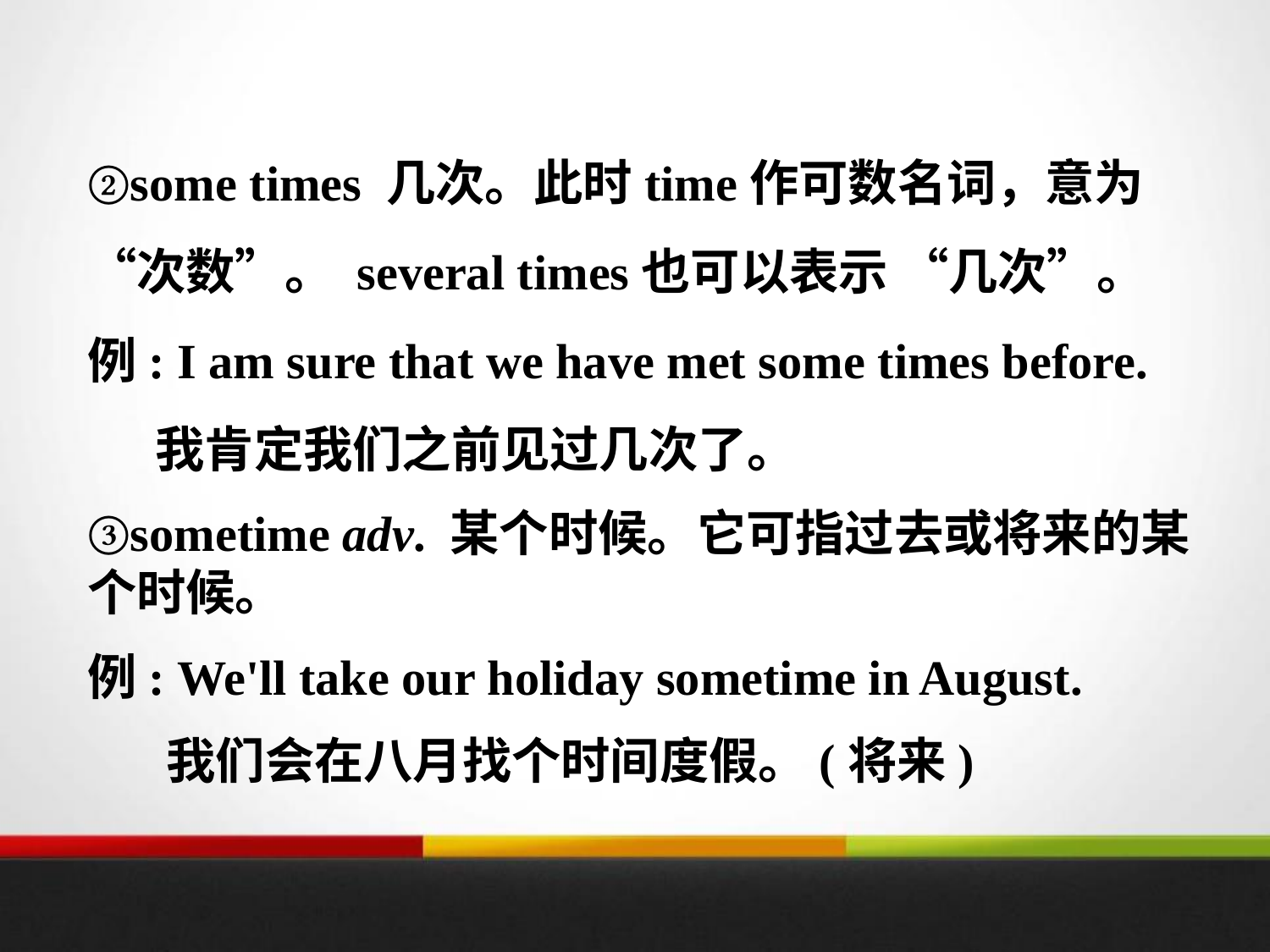

②some times 几次。此时time作可数名词，意为“次数”。 several times也可以表示 “几次”。
例: I am sure that we have met some times before.
     我肯定我们之前见过几次了。
③sometime adv. 某个时候。它可指过去或将来的某个时候。
例: We'll take our holiday sometime in August.
      我们会在八月找个时间度假。(将来)